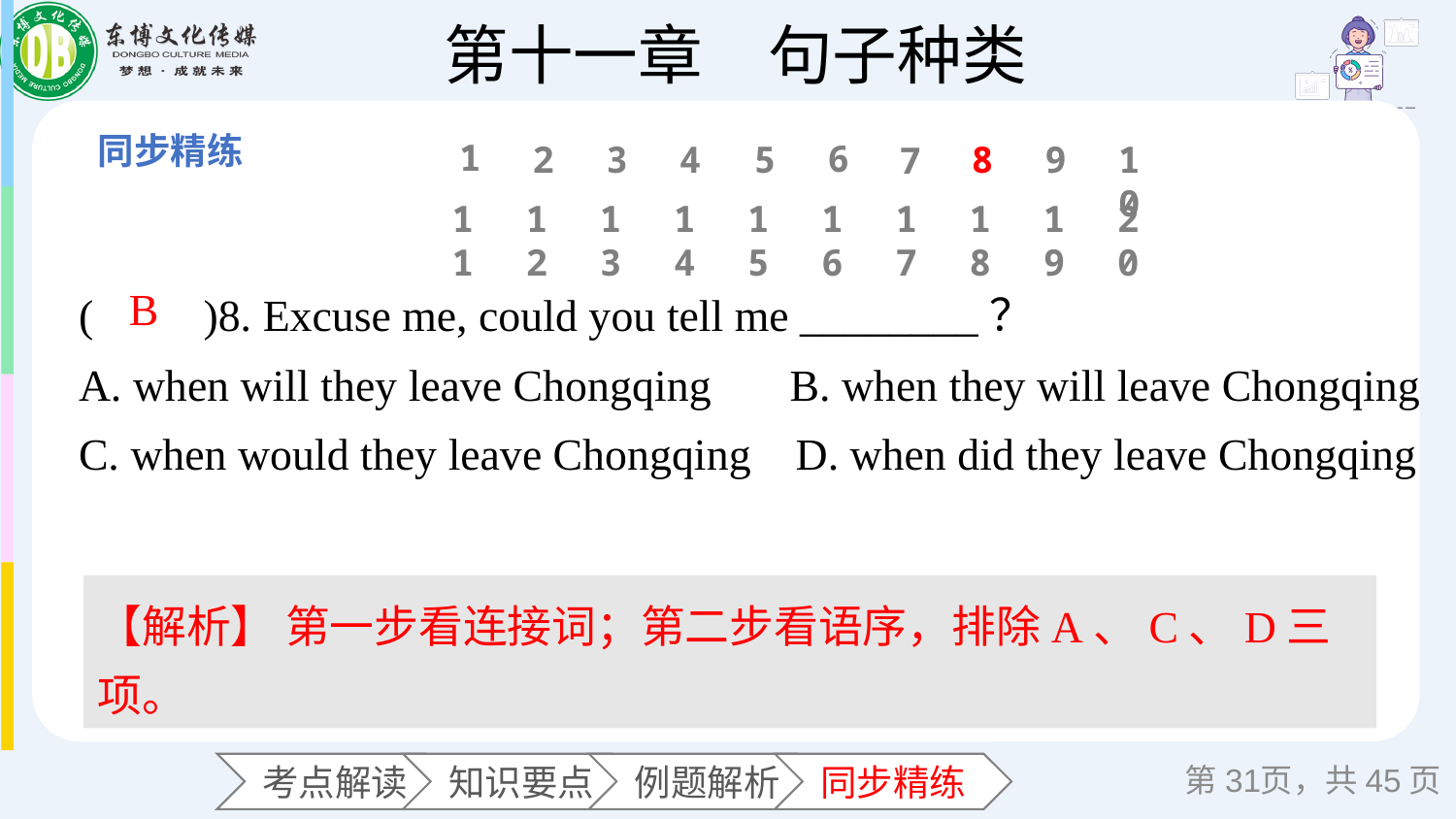

1
6
2
3
4
5
8
9
10
7
11
12
13
14
15
16
17
18
19
20
(　　)8. Excuse me, could you tell me ________？
A. when will they leave Chongqing       B. when they will leave Chongqing
C. when would they leave Chongqing    D. when did they leave Chongqing
B
【解析】 第一步看连接词；第二步看语序，排除A、C、D三项。
第31页，共45页